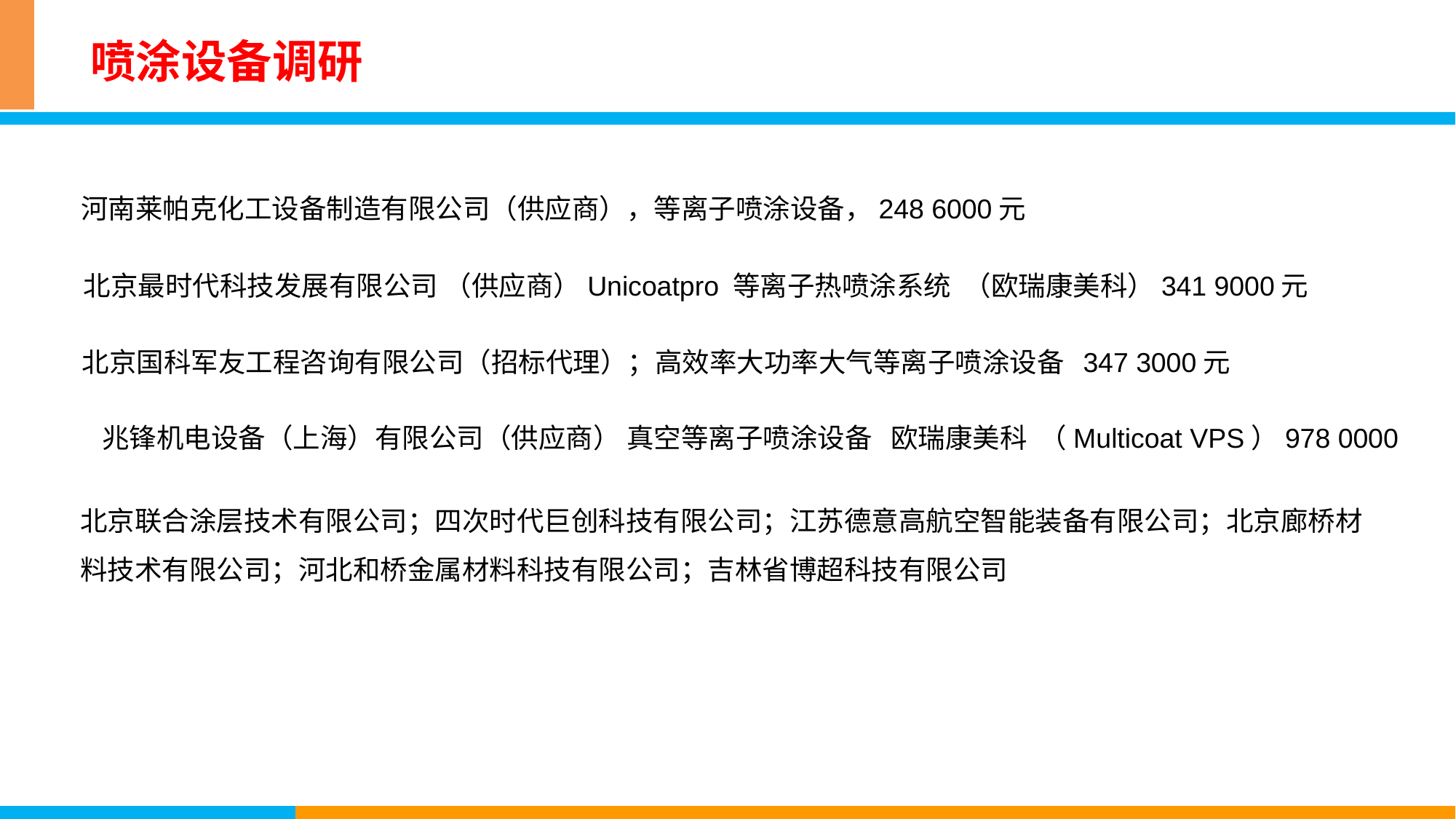

# 喷涂设备调研
河南莱帕克化工设备制造有限公司（供应商），等离子喷涂设备，248 6000元
北京最时代科技发展有限公司 （供应商）Unicoatpro 等离子热喷涂系统  （欧瑞康美科）341 9000元
北京国科军友工程咨询有限公司（招标代理）；高效率大功率大气等离子喷涂设备  347 3000元
兆锋机电设备（上海）有限公司（供应商） 真空等离子喷涂设备   欧瑞康美科  （Multicoat VPS）978 0000
北京联合涂层技术有限公司；四次时代巨创科技有限公司；江苏德意高航空智能装备有限公司；北京廊桥材料技术有限公司；河北和桥金属材料科技有限公司；吉林省博超科技有限公司